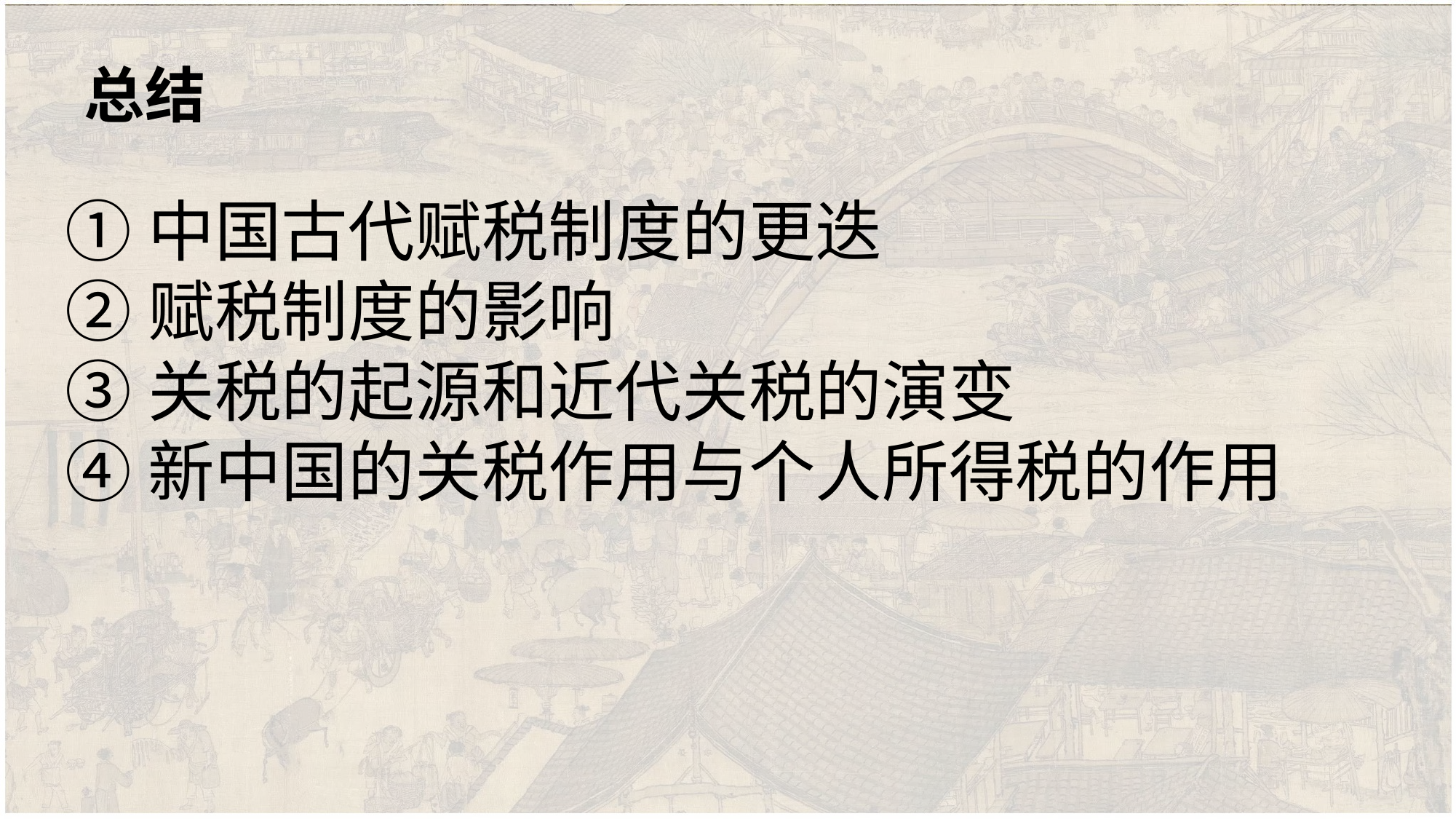

总结
①中国古代赋税制度的更迭
②赋税制度的影响
③关税的起源和近代关税的演变
④新中国的关税作用与个人所得税的作用